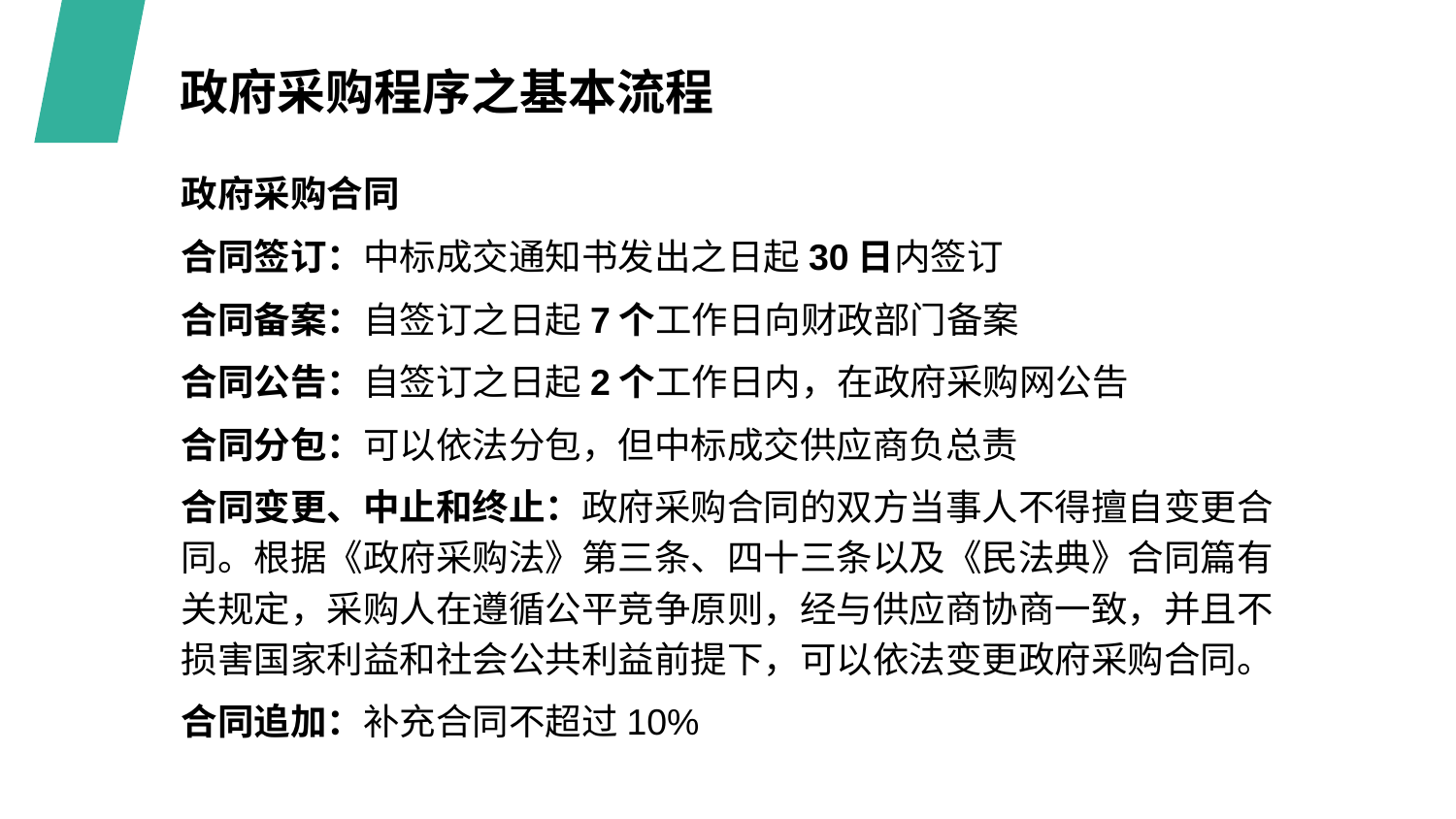

政府采购程序之基本流程
政府采购合同
合同签订：中标成交通知书发出之日起30日内签订
合同备案：自签订之日起7个工作日向财政部门备案
合同公告：自签订之日起2个工作日内，在政府采购网公告
合同分包：可以依法分包，但中标成交供应商负总责
合同变更、中止和终止：政府采购合同的双方当事人不得擅自变更合同。根据《政府采购法》第三条、四十三条以及《民法典》合同篇有关规定，采购人在遵循公平竞争原则，经与供应商协商一致，并且不损害国家利益和社会公共利益前提下，可以依法变更政府采购合同。
合同追加：补充合同不超过10%